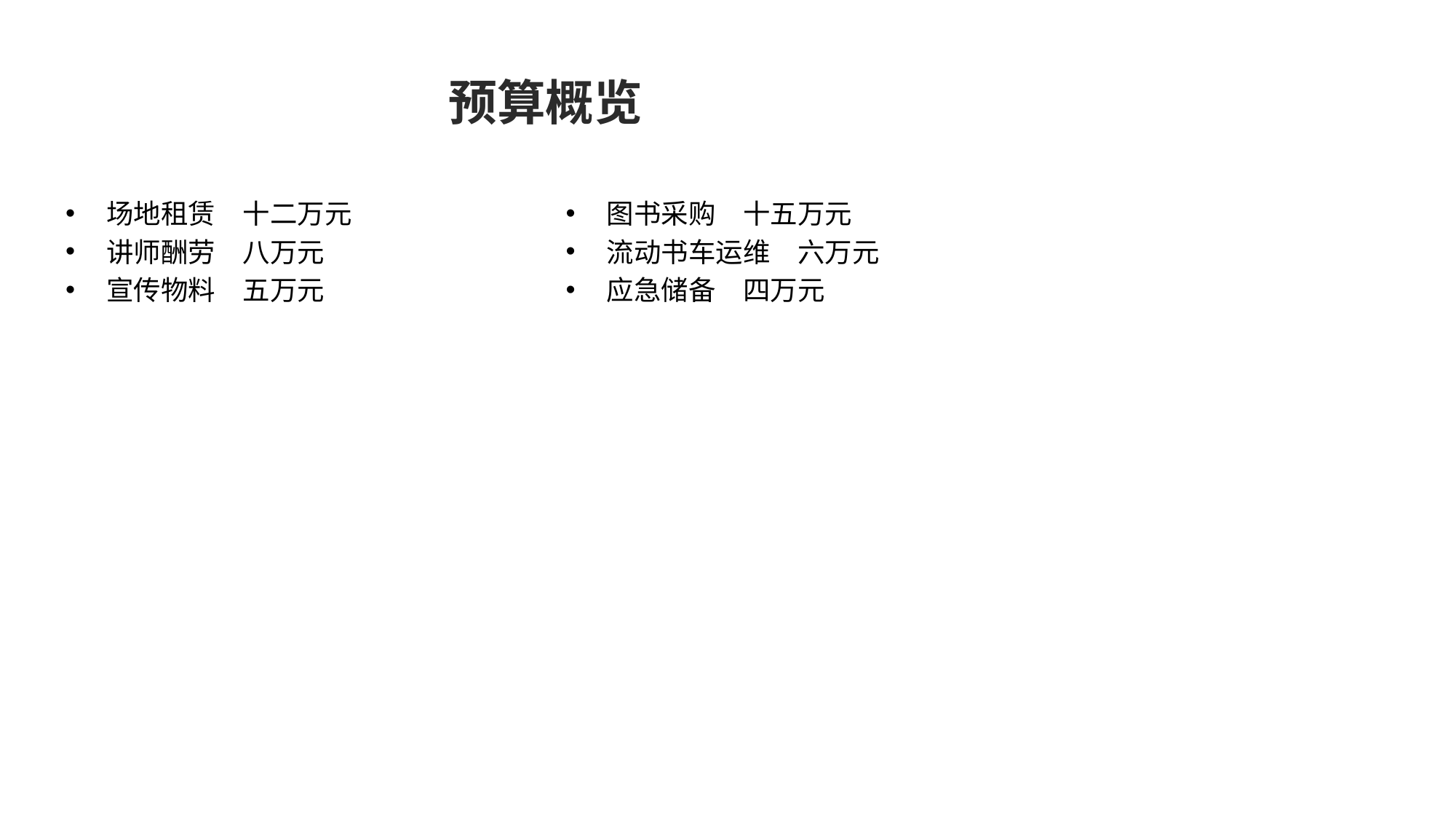

# 预算概览
场地租赁　十二万元
讲师酬劳　八万元
宣传物料　五万元
图书采购　十五万元
流动书车运维　六万元
应急储备　四万元